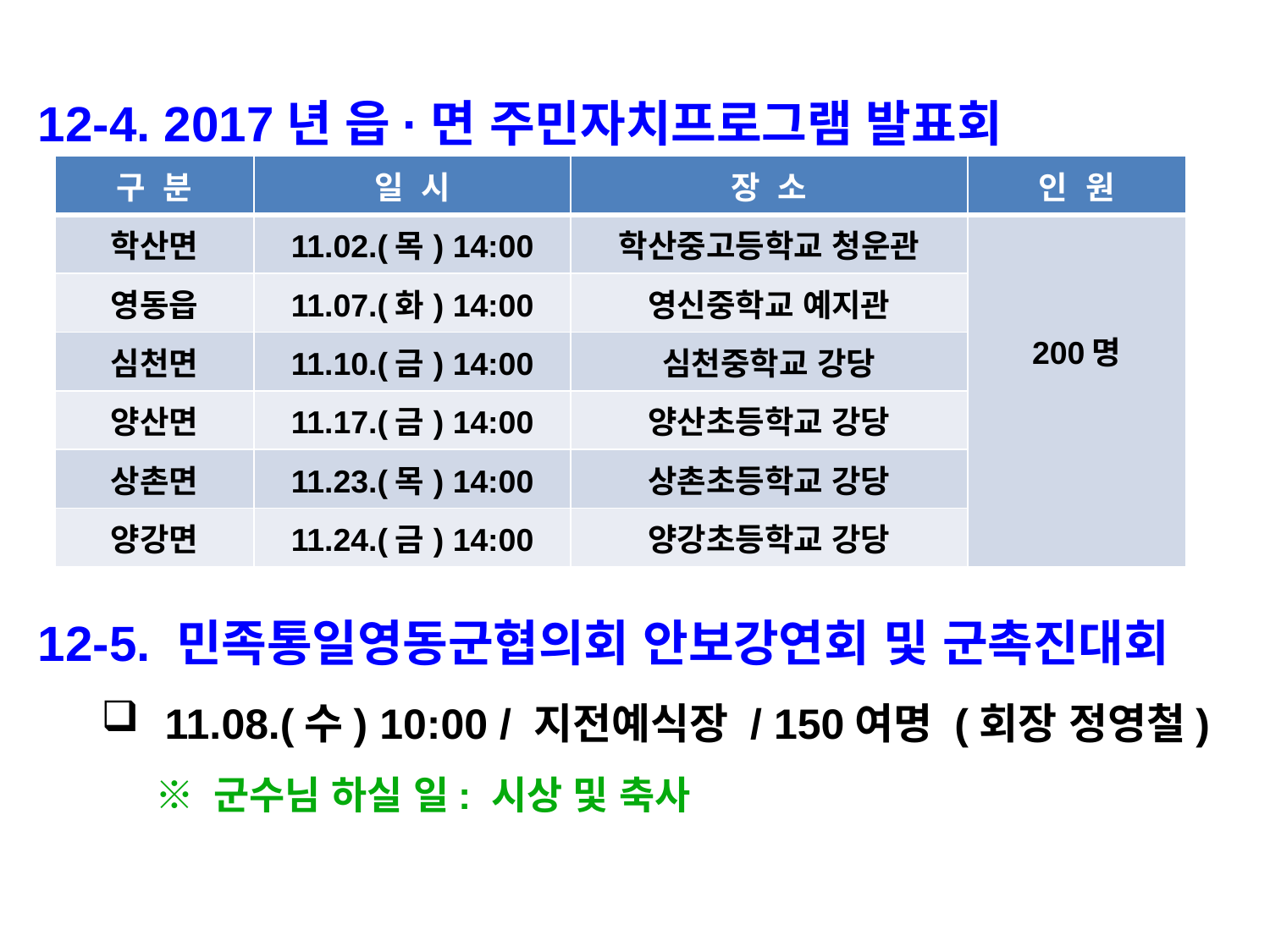

12-4. 2017년 읍·면 주민자치프로그램 발표회
| 구 분 | 일 시 | 장 소 | 인 원 |
| --- | --- | --- | --- |
| 학산면 | 11.02.(목) 14:00 | 학산중고등학교 청운관 | 200명 |
| 영동읍 | 11.07.(화) 14:00 | 영신중학교 예지관 |  |
| 심천면 | 11.10.(금) 14:00 | 심천중학교 강당 |  |
| 양산면 | 11.17.(금) 14:00 | 양산초등학교 강당 |  |
| 상촌면 | 11.23.(목) 14:00 | 상촌초등학교 강당 |  |
| 양강면 | 11.24.(금) 14:00 | 양강초등학교 강당 |  |
12-5. 민족통일영동군협의회 안보강연회 및 군촉진대회
11.08.(수) 10:00 / 지전예식장 / 150여명 (회장 정영철)
     ※ 군수님 하실 일: 시상 및 축사